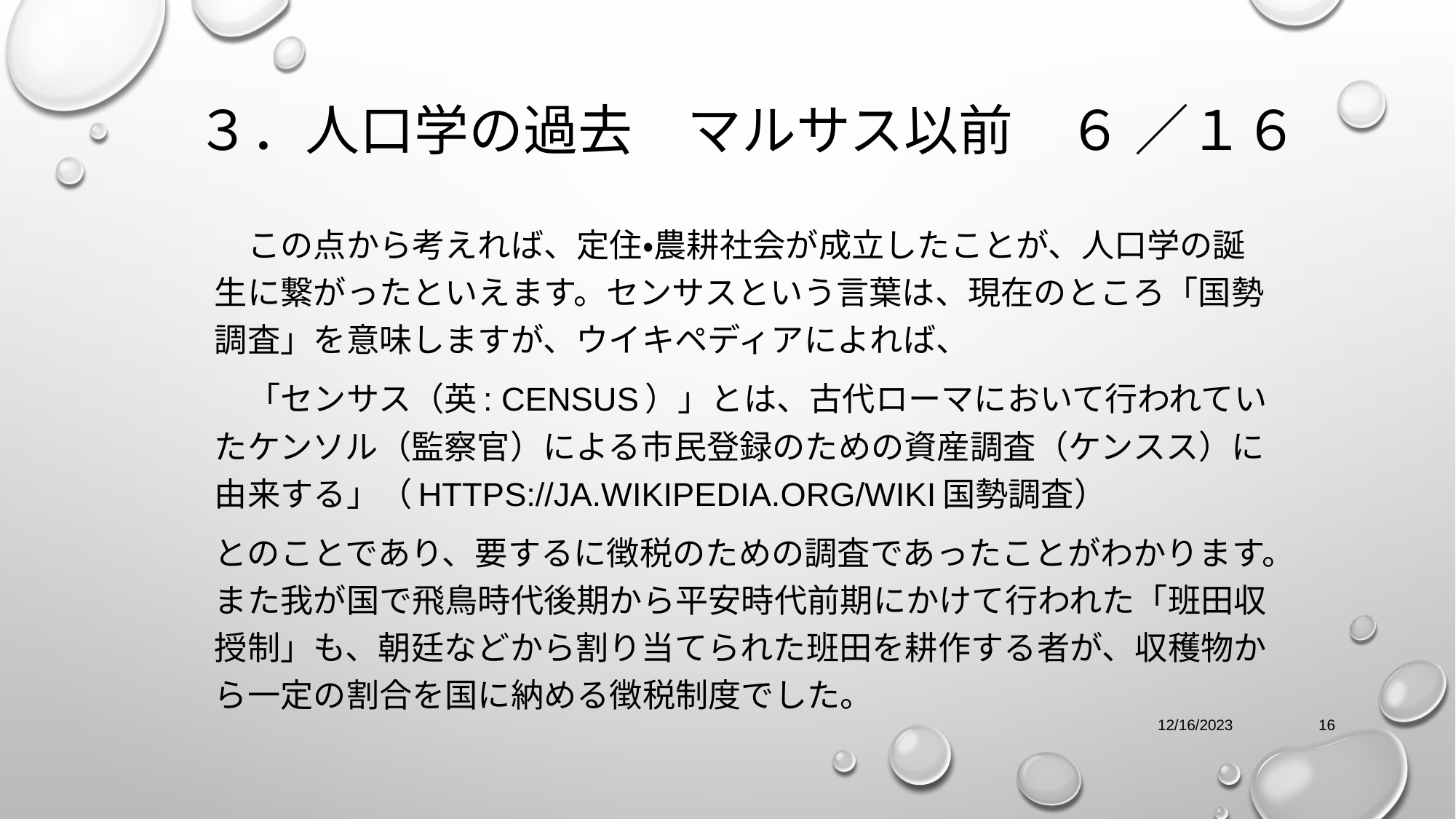

# ３．人口学の過去　マルサス以前　６ ／１６
　この点から考えれば、定住・農耕社会が成立したことが、人口学の誕生に繋がったといえます。センサスという言葉は、現在のところ「国勢調査」を意味しますが、ウイキペディアによれば、
　「センサス（英: Census）」とは、古代ローマにおいて行われていたケンソル（監察官）による市民登録のための資産調査（ケンスス）に由来する」（https://ja.wikipedia.org/wiki国勢調査）
とのことであり、要するに徴税のための調査であったことがわかります。また我が国で飛鳥時代後期から平安時代前期にかけて行われた「班田収授制」も、朝廷などから割り当てられた班田を耕作する者が、収穫物から一定の割合を国に納める徴税制度でした。

12/16/2023
16